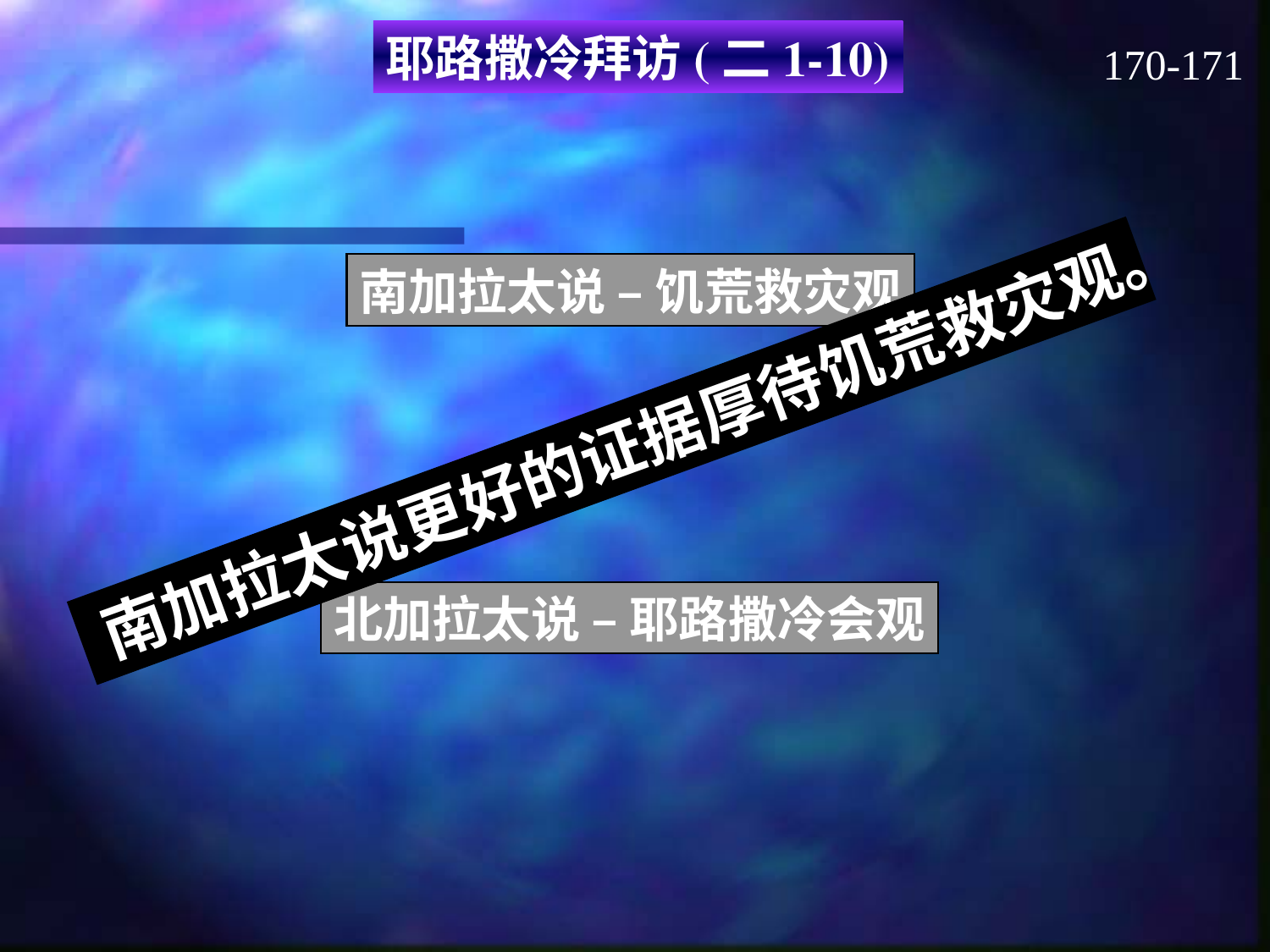

耶路撒冷拜访(二1-10)
170-171
南加拉太说 – 饥荒救灾观
南加拉太说更好的证据厚待饥荒救灾观。
北加拉太说 – 耶路撒冷会观